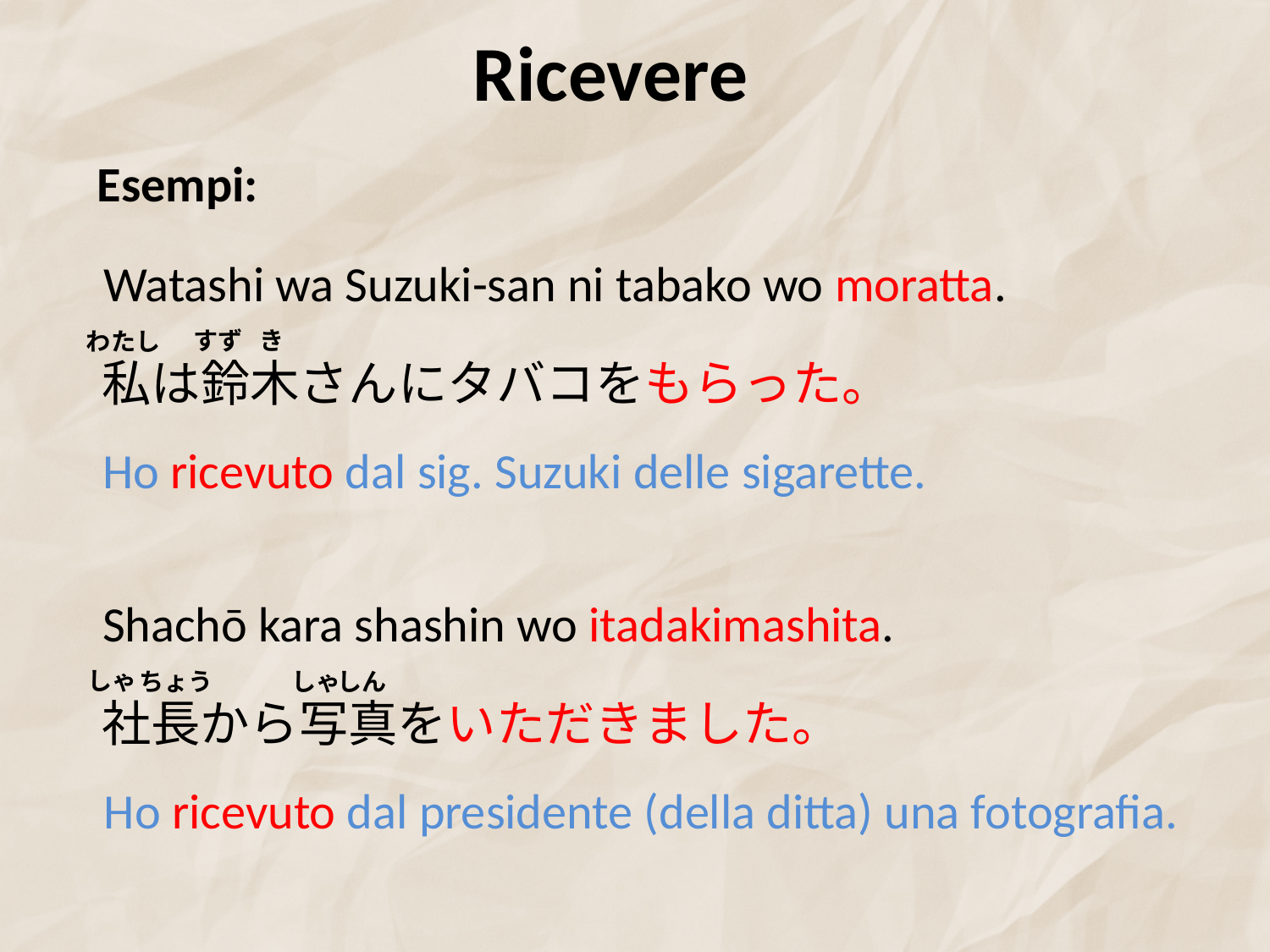

# Ricevere
Esempi:
Watashi wa Suzuki-san ni tabako wo moratta.
き
すず
わたし
私は鈴木さんにタバコをもらった。
Ho ricevuto dal sig. Suzuki delle sigarette.
Shachō kara shashin wo itadakimashita.
しゃ
ちょう
しゃ
しん
社長から写真をいただきました。
Ho ricevuto dal presidente (della ditta) una fotografia.